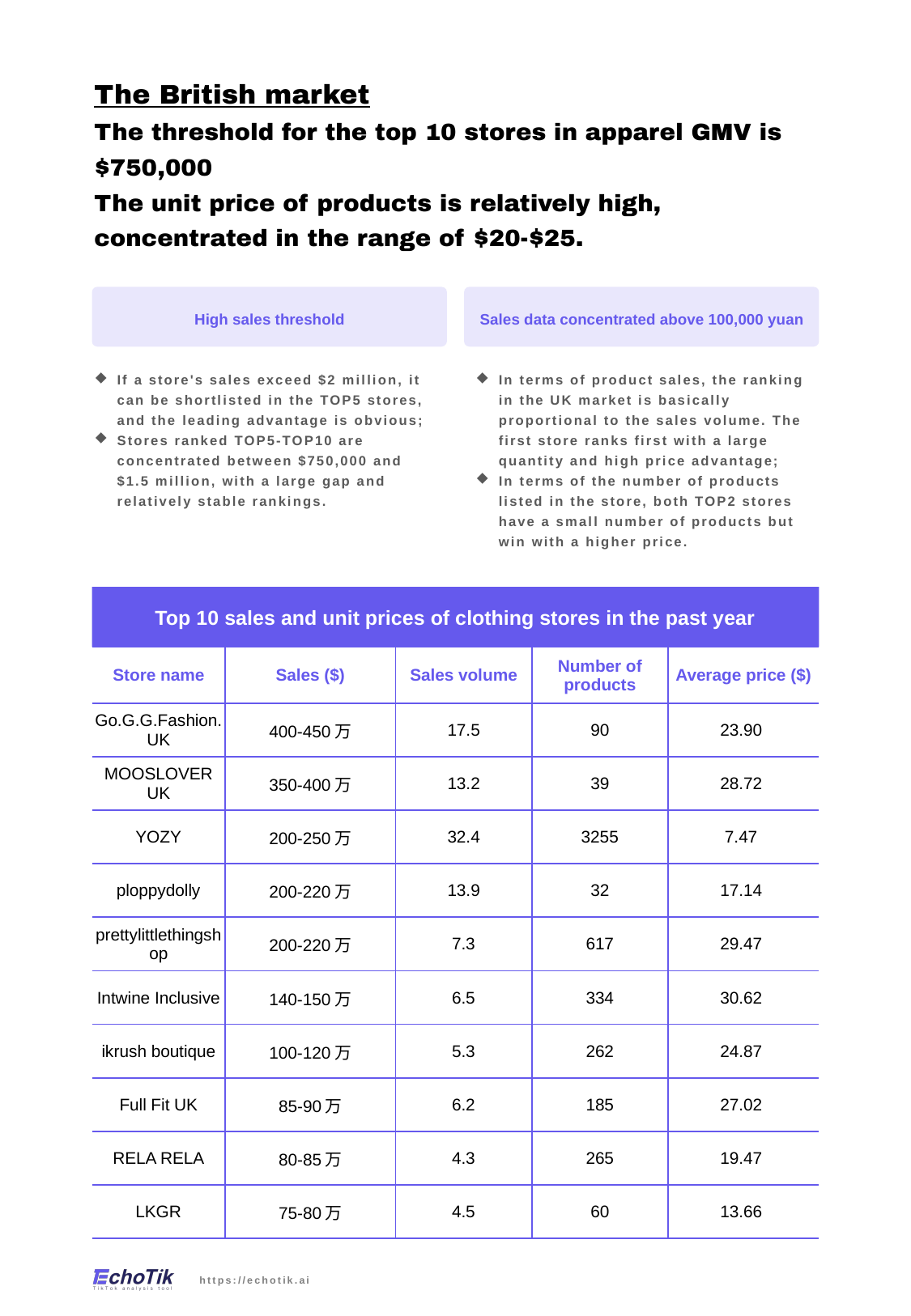

The British market
The threshold for the top 10 stores in apparel GMV is $750,000
The unit price of products is relatively high, concentrated in the range of $20-$25.
High sales threshold
Sales data concentrated above 100,000 yuan
If a store's sales exceed $2 million, it can be shortlisted in the TOP5 stores, and the leading advantage is obvious;
Stores ranked TOP5-TOP10 are concentrated between $750,000 and $1.5 million, with a large gap and relatively stable rankings.
In terms of product sales, the ranking in the UK market is basically proportional to the sales volume. The first store ranks first with a large quantity and high price advantage;
In terms of the number of products listed in the store, both TOP2 stores have a small number of products but win with a higher price.
Top 10 sales and unit prices of clothing stores in the past year
| Store name | Sales ($) | Sales volume | Number of products | Average price ($) |
| --- | --- | --- | --- | --- |
| Go.G.G.Fashion.UK | 400-450万 | 17.5 | 90 | 23.90 |
| MOOSLOVER UK | 350-400万 | 13.2 | 39 | 28.72 |
| YOZY | 200-250万 | 32.4 | 3255 | 7.47 |
| ploppydolly | 200-220万 | 13.9 | 32 | 17.14 |
| prettylittlethingshop | 200-220万 | 7.3 | 617 | 29.47 |
| Intwine Inclusive | 140-150万 | 6.5 | 334 | 30.62 |
| ikrush boutique | 100-120万 | 5.3 | 262 | 24.87 |
| Full Fit UK | 85-90万 | 6.2 | 185 | 27.02 |
| RELA RELA | 80-85万 | 4.3 | 265 | 19.47 |
| LKGR | 75-80万 | 4.5 | 60 | 13.66 |